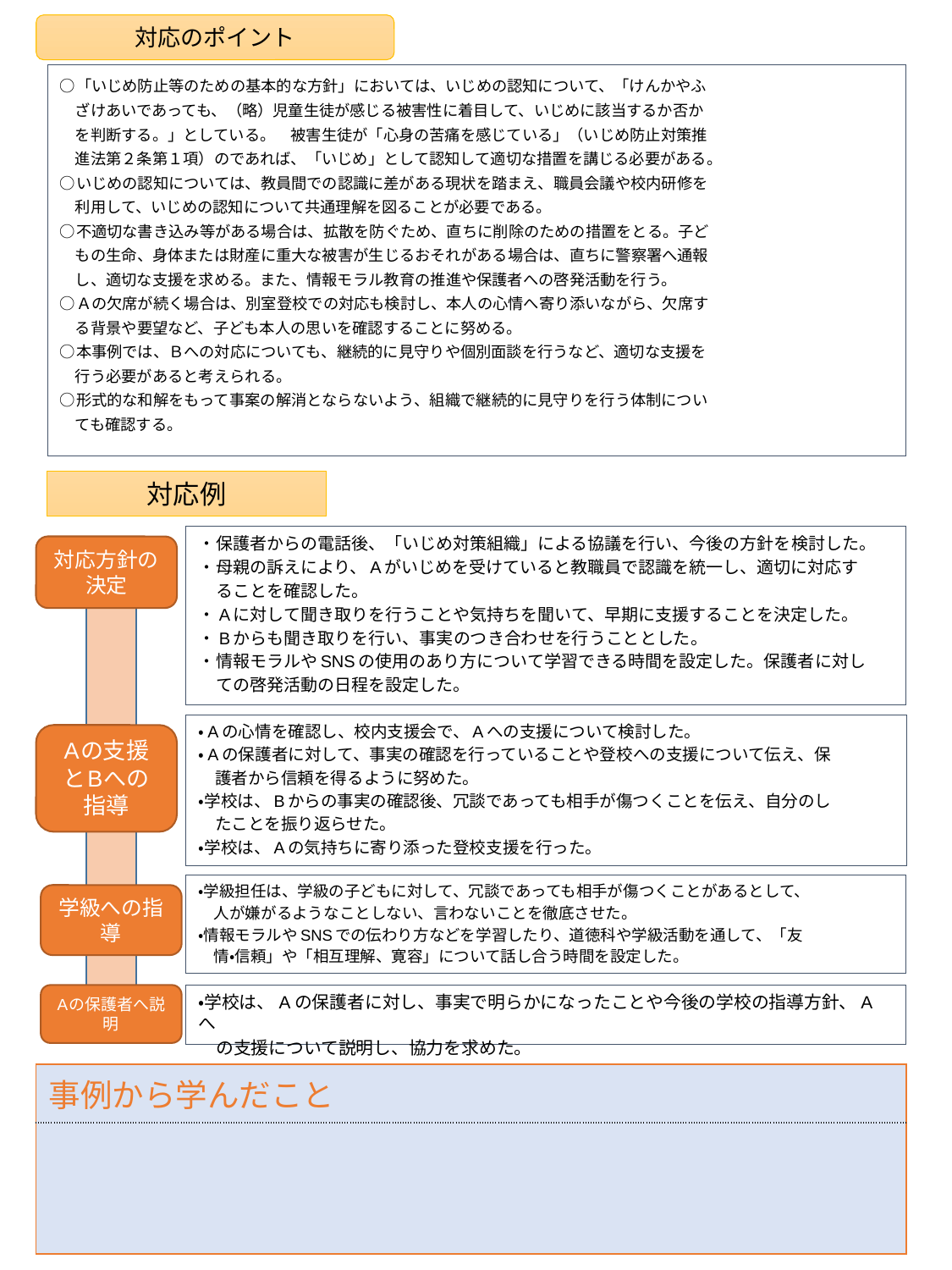

対応のポイント
○「いじめ防止等のための基本的な方針」においては、いじめの認知について、「けんかやふ
　ざけあいであっても、（略）児童生徒が感じる被害性に着目して、いじめに該当するか否か
　を判断する。」としている。　被害生徒が「心身の苦痛を感じている」（いじめ防止対策推
　進法第２条第１項）のであれば、「いじめ」として認知して適切な措置を講じる必要がある。
○いじめの認知については、教員間での認識に差がある現状を踏まえ、職員会議や校内研修を
　利用して、いじめの認知について共通理解を図ることが必要である。
○不適切な書き込み等がある場合は、拡散を防ぐため、直ちに削除のための措置をとる。子ど
　もの生命、身体または財産に重大な被害が生じるおそれがある場合は、直ちに警察署へ通報
　し、適切な支援を求める。また、情報モラル教育の推進や保護者への啓発活動を行う。
○Ａの欠席が続く場合は、別室登校での対応も検討し、本人の心情へ寄り添いながら、欠席す
　る背景や要望など、子ども本人の思いを確認することに努める。
○本事例では、Ｂへの対応についても、継続的に見守りや個別面談を行うなど、適切な支援を
　行う必要があると考えられる。
○形式的な和解をもって事案の解消とならないよう、組織で継続的に見守りを行う体制につい
　ても確認する。
# 対応例
・保護者からの電話後、「いじめ対策組織」による協議を行い、今後の方針を検討した。
・母親の訴えにより、Aがいじめを受けていると教職員で認識を統一し、適切に対応す
　ることを確認した。
・Aに対して聞き取りを行うことや気持ちを聞いて、早期に支援することを決定した。
・Bからも聞き取りを行い、事実のつき合わせを行うこととした。
・情報モラルやSNSの使用のあり方について学習できる時間を設定した。保護者に対し
　ての啓発活動の日程を設定した。
対応方針の決定

・Aの心情を確認し、校内支援会で、Aへの支援について検討した。
・Aの保護者に対して、事実の確認を行っていることや登校への支援について伝え、保
　護者から信頼を得るように努めた。
・学校は、Bからの事実の確認後、冗談であっても相手が傷つくことを伝え、自分のし
　たことを振り返らせた。
・学校は、Aの気持ちに寄り添った登校支援を行った。
Aの支援とBへの指導
・学級担任は、学級の子どもに対して、冗談であっても相手が傷つくことがあるとして、
　人が嫌がるようなことしない、言わないことを徹底させた。
・情報モラルやSNSでの伝わり方などを学習したり、道徳科や学級活動を通して、「友
　情・信頼」や「相互理解、寛容」について話し合う時間を設定した。
学級への指導
Aの保護者へ説明
・学校は、Aの保護者に対し、事実で明らかになったことや今後の学校の指導方針、Aへ
　の支援について説明し、協力を求めた。
| 事例から学んだこと |
| --- |
|  |